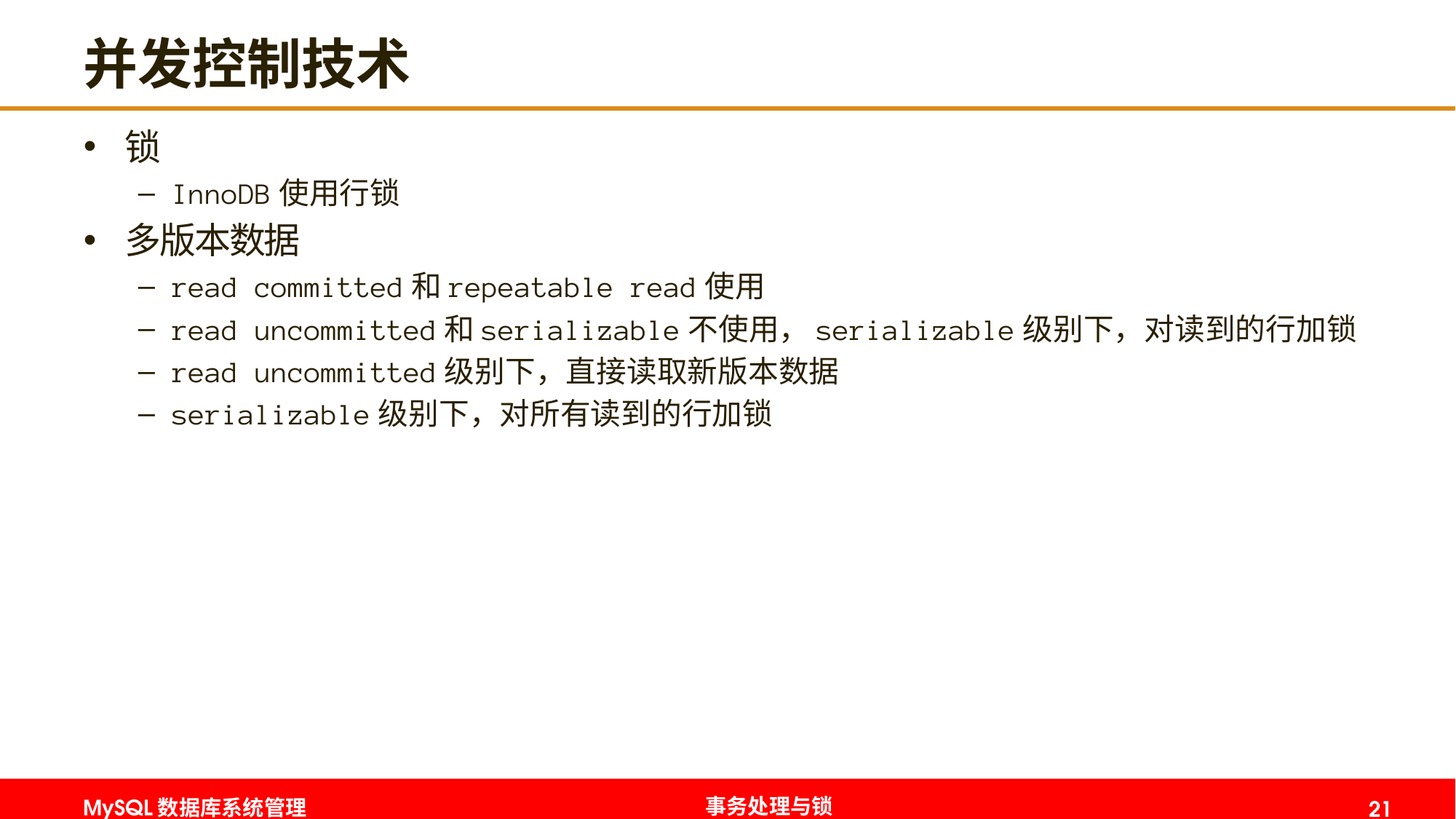

# 并发控制技术
锁
InnoDB使用行锁
多版本数据
read committed和repeatable read使用
read uncommitted和serializable不使用，serializable级别下，对读到的行加锁
read uncommitted级别下，直接读取新版本数据
serializable级别下，对所有读到的行加锁